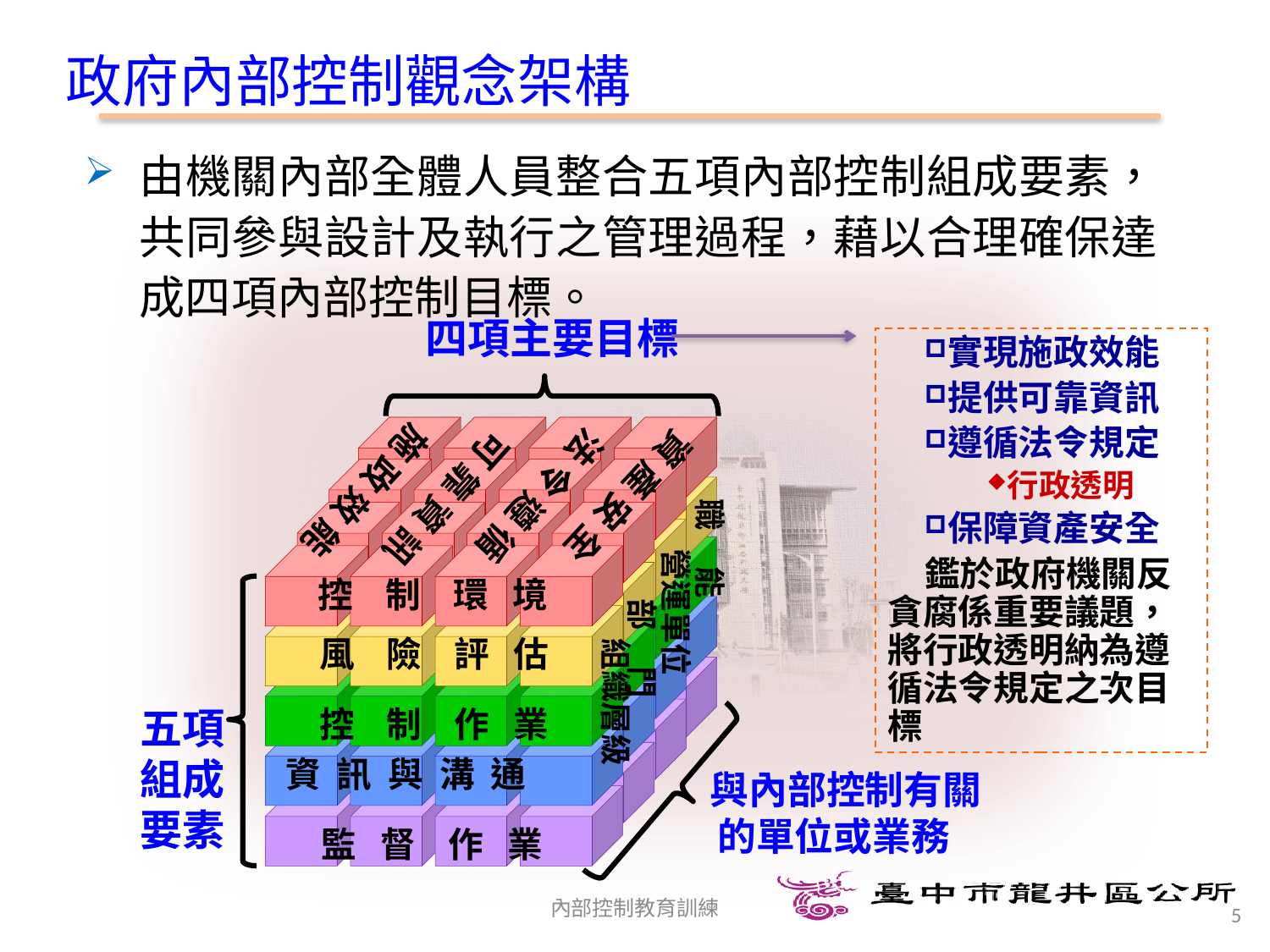

政府內部控制觀念架構
由機關內部全體人員整合五項內部控制組成要素，共同參與設計及執行之管理過程，藉以合理確保達成四項內部控制目標。

法 令 遵 循
資 產 安 全
可 靠 資 訊
施 政 效 能

職     能
營運單位

控    制    環   境
部     門

風    險    評   估
組織層級

控    制    作   業
資  訊  與  溝  通
監   督    作   業
四項主要目標
實現施政效能
提供可靠資訊
遵循法令規定
行政透明
保障資產安全
鑑於政府機關反貪腐係重要議題，將行政透明納為遵循法令規定之次目標

五項組成要素
  與內部控制有關的單位或業務
內部控制教育訓練
5